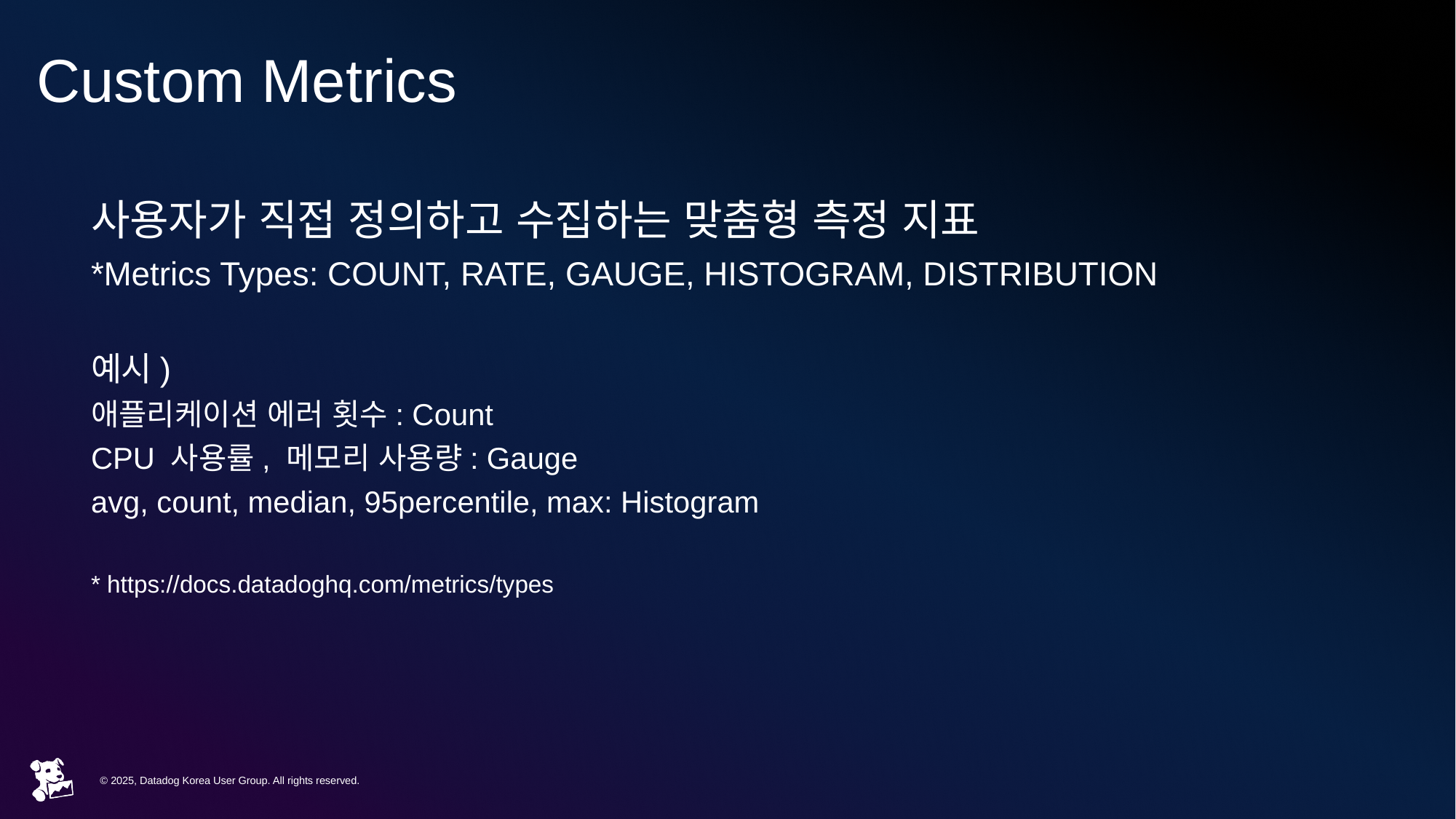

# Custom Metrics
사용자가 직접 정의하고 수집하는 맞춤형 측정 지표
*Metrics Types: COUNT, RATE, GAUGE, HISTOGRAM, DISTRIBUTION

예시)
애플리케이션 에러 횟수: Count
CPU 사용률, 메모리 사용량: Gauge
avg, count, median, 95percentile, max: Histogram

* https://docs.datadoghq.com/metrics/types